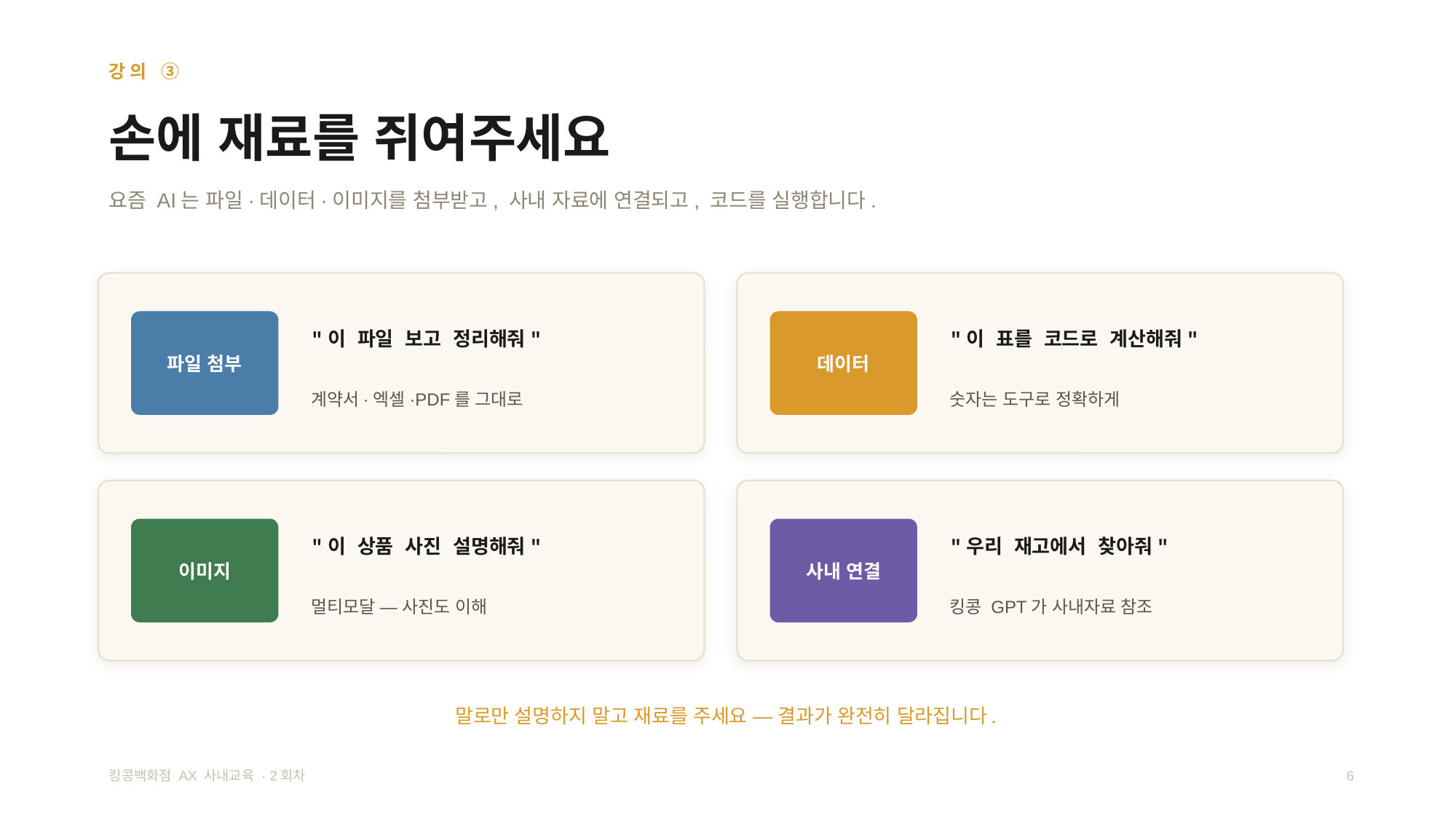

강의 ③
손에 재료를 쥐여주세요
요즘 AI는 파일·데이터·이미지를 첨부받고, 사내 자료에 연결되고, 코드를 실행합니다.

파일 첨부
"이 파일 보고 정리해줘"

데이터
"이 표를 코드로 계산해줘"
계약서·엑셀·PDF를 그대로
숫자는 도구로 정확하게

이미지
"이 상품 사진 설명해줘"

사내 연결
"우리 재고에서 찾아줘"
멀티모달 — 사진도 이해
킹콩 GPT가 사내자료 참조
말로만 설명하지 말고 재료를 주세요 — 결과가 완전히 달라집니다.
킹콩백화점 AX 사내교육 · 2회차
6